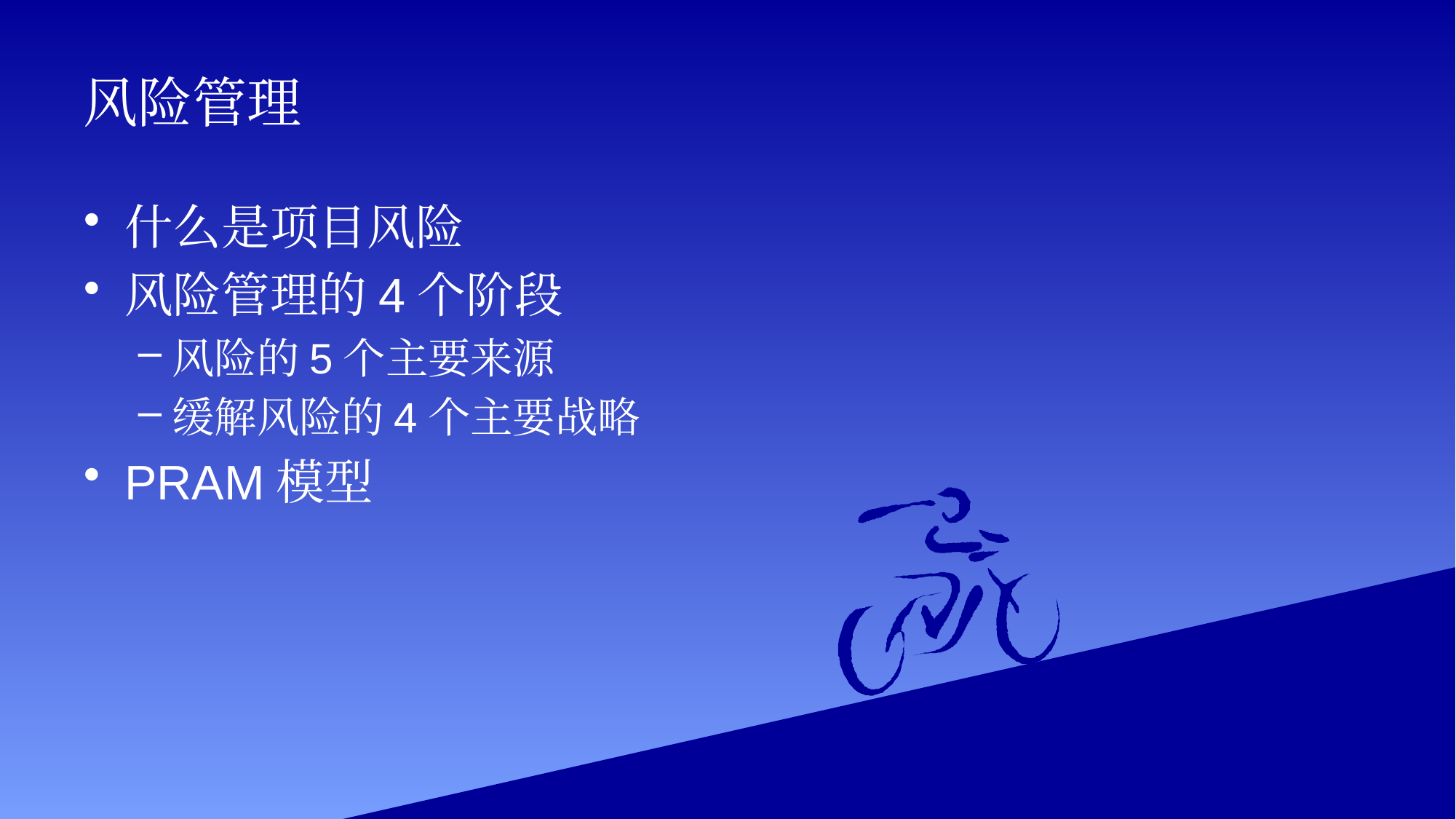

# 风险管理
什么是项目风险
风险管理的4个阶段
风险的5个主要来源
缓解风险的4个主要战略
PRAM模型